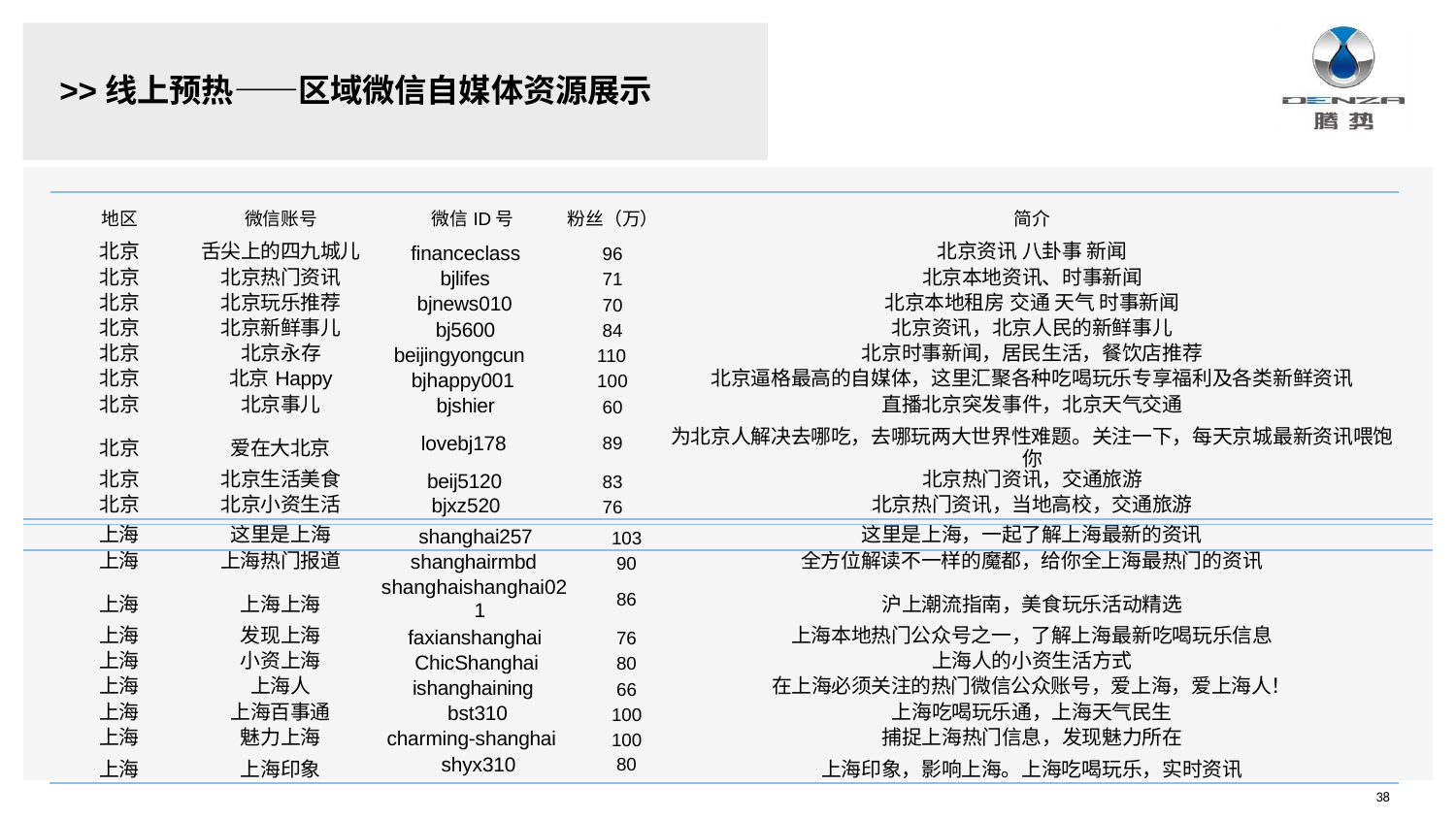

# >>线上预热——区域微信自媒体资源展示

| 地区 | 微信账号 | 微信ID号 | 粉丝（万） |  | 简介 |
| --- | --- | --- | --- | --- | --- |
| 北京 | 舌尖上的四九城儿 | financeclass |  | 96 | 北京资讯 八卦事 新闻 |
| 北京 | 北京热门资讯 | bjlifes |  | 71 | 北京本地资讯、时事新闻 |
| 北京 | 北京玩乐推荐 | bjnews010 |  | 70 | 北京本地租房 交通 天气 时事新闻 |
| 北京 | 北京新鲜事儿 | bj5600 |  | 84 | 北京资讯，北京人民的新鲜事儿 |
| 北京 | 北京永存 | beijingyongcun |  | 110 | 北京时事新闻，居民生活，餐饮店推荐 |
| 北京 | 北京Happy | bjhappy001 |  | 100 | 北京逼格最高的自媒体，这里汇聚各种吃喝玩乐专享福利及各类新鲜资讯 |
| 北京 | 北京事儿 | bjshier |  | 60 | 直播北京突发事件，北京天气交通 |
| 北京 | 爱在大北京 | lovebj178 |  | 89 | 为北京人解决去哪吃，去哪玩两大世界性难题。关注一下，每天京城最新资讯喂饱 你 |
| 北京 | 北京生活美食 | beij5120 |  | 83 | 北京热门资讯，交通旅游 |
| 北京 | 北京小资生活 | bjxz520 |  | 76 | 北京热门资讯，当地高校，交通旅游 |
|  |  |  |  |  |  |
| 上海 | 这里是上海 | shanghai257 |  | 103 | 这里是上海，一起了解上海最新的资讯 |
| 上海 | 上海热门报道 | shanghairmbd |  | 90 | 全方位解读不一样的魔都，给你全上海最热门的资讯 |
| 上海 | 上海上海 | shanghaishanghai02 1 |  | 86 | 沪上潮流指南，美食玩乐活动精选 |
| 上海 | 发现上海 | faxianshanghai |  | 76 | 上海本地热门公众号之一，了解上海最新吃喝玩乐信息 |
| 上海 | 小资上海 | ChicShanghai |  | 80 | 上海人的小资生活方式 |
| 上海 | 上海人 | ishanghaining |  | 66 | 在上海必须关注的热门微信公众账号，爱上海，爱上海人！ |
| 上海 | 上海百事通 | bst310 |  | 100 | 上海吃喝玩乐通，上海天气民生 |
| 上海 | 魅力上海 | charming-shanghai |  | 100 | 捕捉上海热门信息，发现魅力所在 |
| 上海 | 上海印象 | shyx310 |  | 80 | 上海印象，影响上海。上海吃喝玩乐，实时资讯 |

38